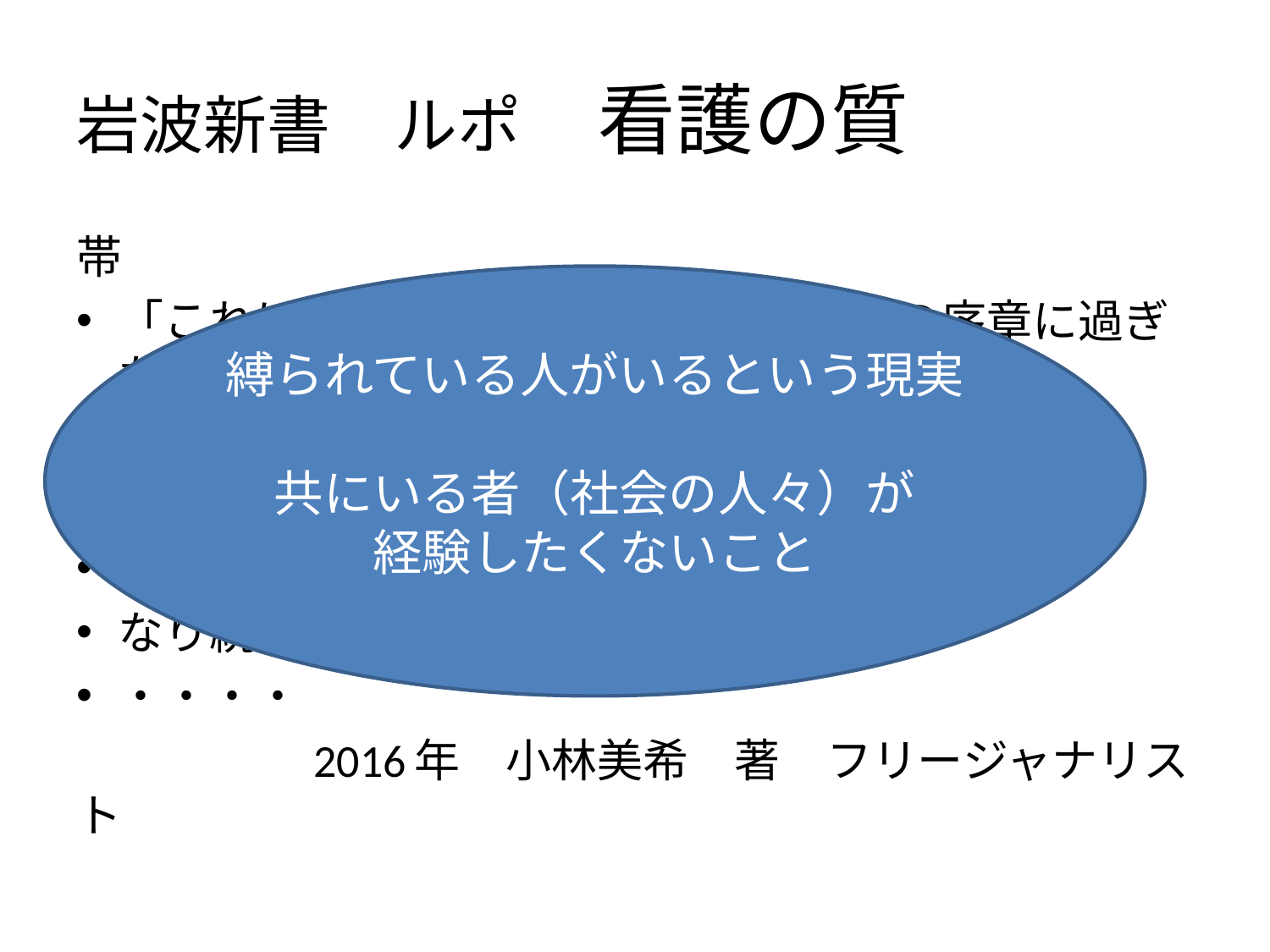

# 岩波新書　ルポ　看護の質
帯
「これは、超高齢化社会の悲惨な末路の序章に過ぎない」
・・・・
目次
思うような看護ができない
なり続ける離床センサー
・・・・
　　　　　2016年　小林美希　著　フリージャナリスト

縛られている人がいるという現実

共にいる者（社会の人々）が
経験したくないこと